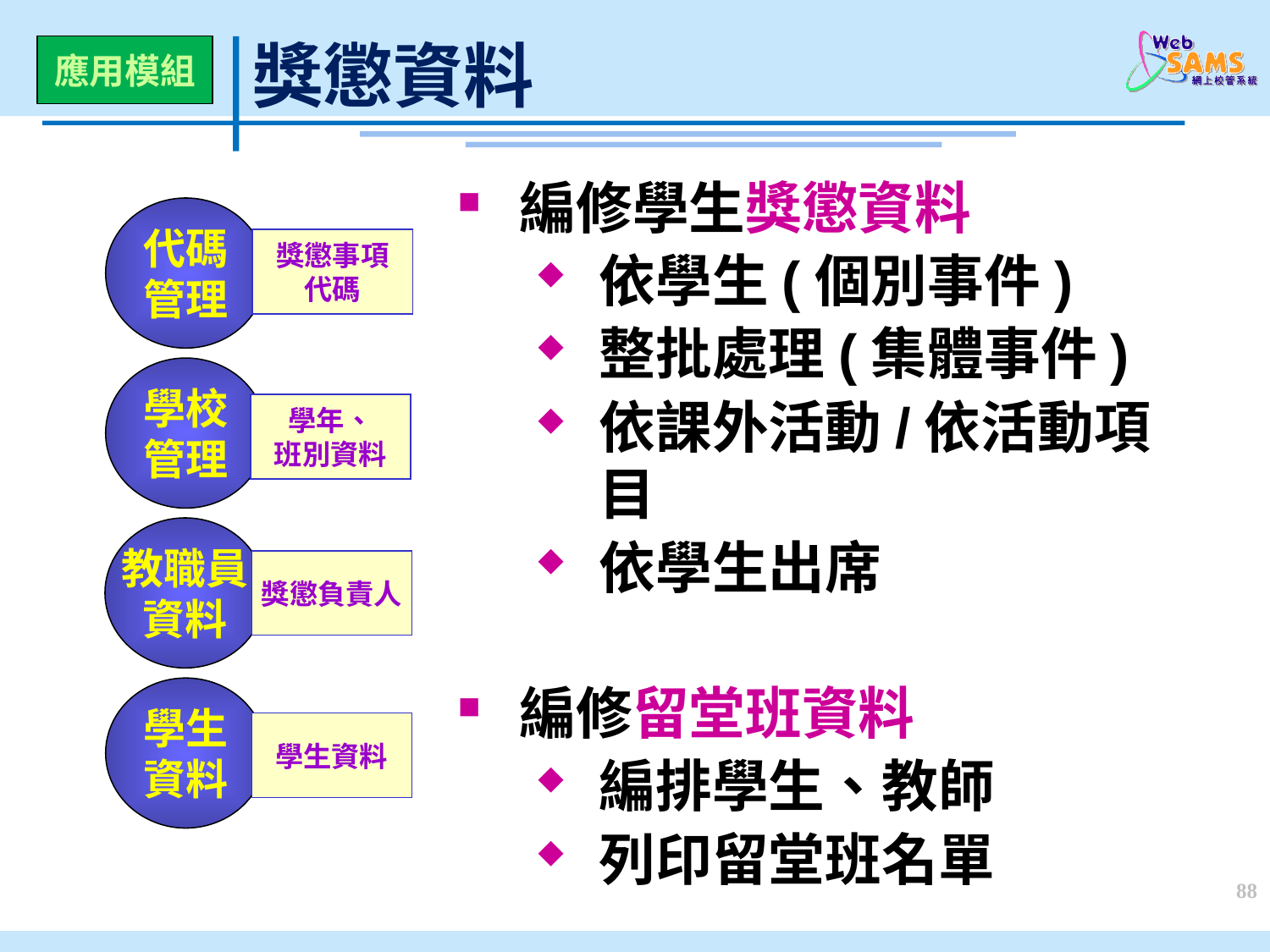

# 獎懲資料
應用模組
編修學生獎懲資料
依學生(個別事件)
整批處理(集體事件)
依課外活動/依活動項目
依學生出席

編修留堂班資料
編排學生、教師
列印留堂班名單
代碼
管理
獎懲事項
代碼
學校
管理
學年、
班別資料
學生
資料
學生資料
教職員
資料
獎懲負責人
88